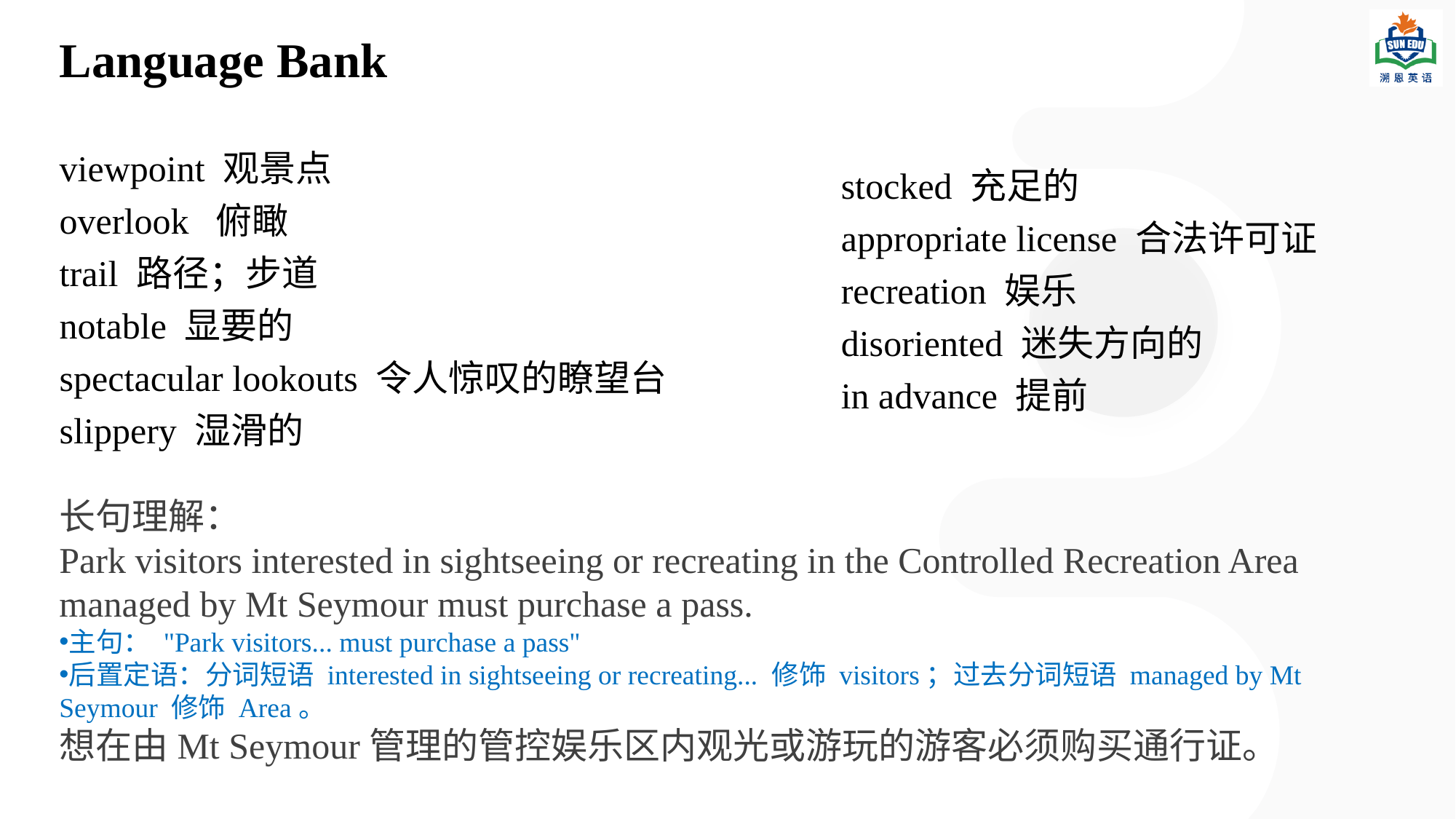

Language Bank

viewpoint 观景点
overlook  俯瞰
trail 路径；步道
notable 显要的
spectacular lookouts 令人惊叹的瞭望台
slippery 湿滑的
stocked 充足的
appropriate license 合法许可证
recreation 娱乐
disoriented 迷失方向的
in advance 提前

长句理解：
Park visitors interested in sightseeing or recreating in the Controlled Recreation Area managed by Mt Seymour must purchase a pass.
主句： "Park visitors... must purchase a pass"
后置定语：分词短语 interested in sightseeing or recreating... 修饰 visitors；过去分词短语 managed by Mt Seymour 修饰 Area。
想在由Mt Seymour管理的管控娱乐区内观光或游玩的游客必须购买通行证。